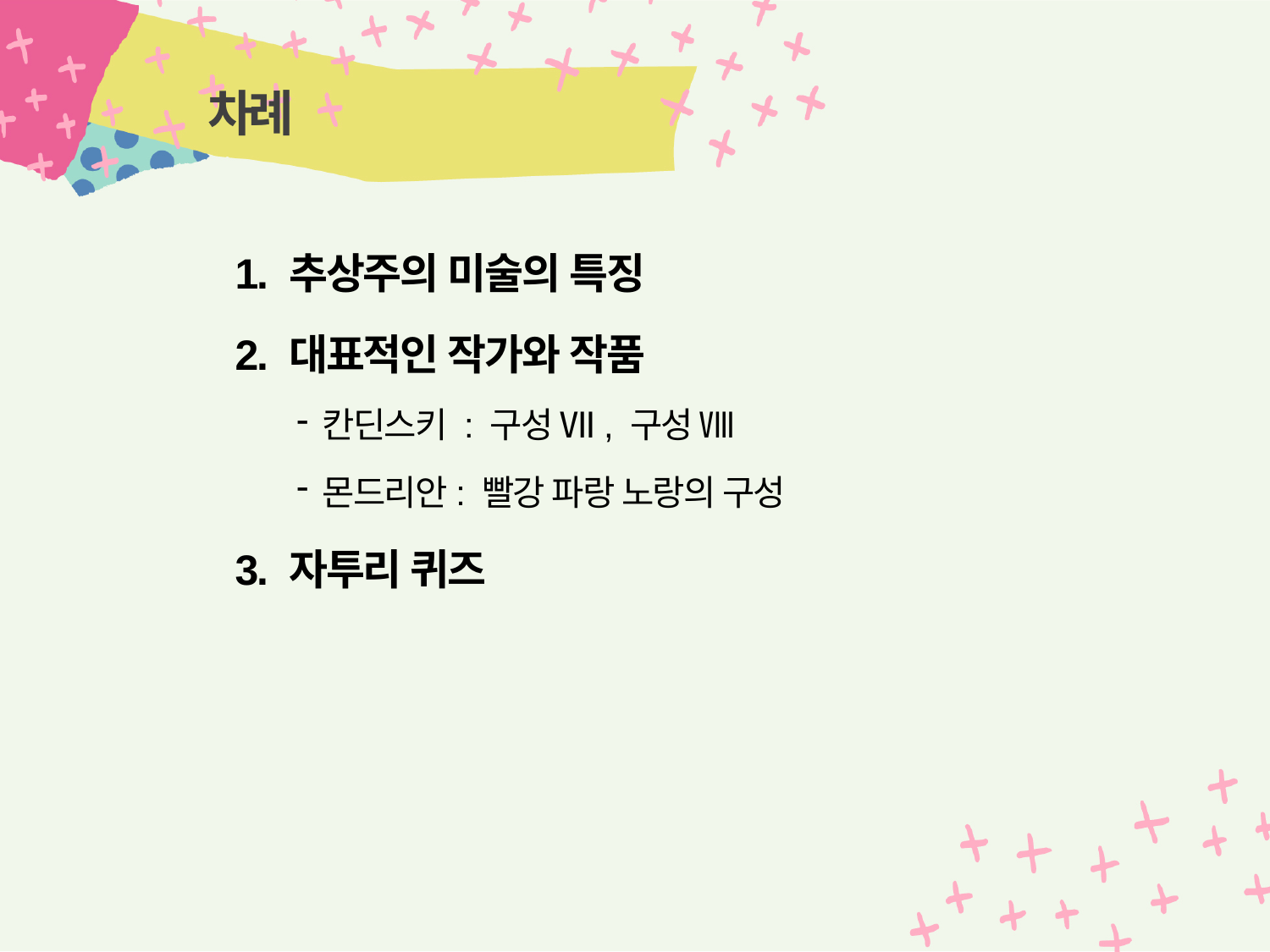

# 차례
1. 추상주의 미술의 특징
2. 대표적인 작가와 작품
칸딘스키 : 구성 Ⅶ, 구성 Ⅷ
몬드리안: 빨강 파랑 노랑의 구성
3. 자투리 퀴즈